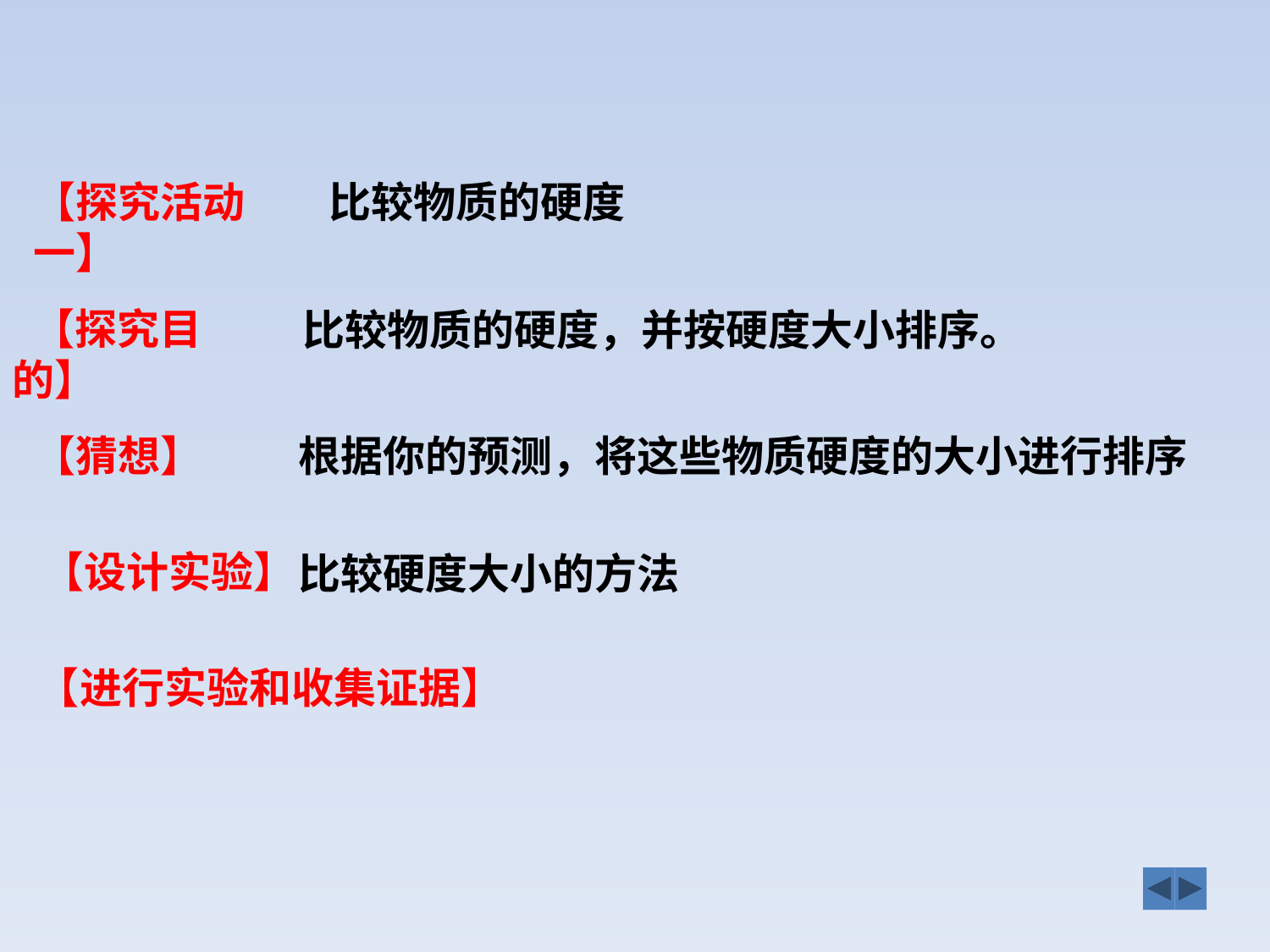

【探究活动一】
比较物质的硬度
 【探究目的】
比较物质的硬度，并按硬度大小排序。

【猜想】
根据你的预测，将这些物质硬度的大小进行排序
【设计实验】
比较硬度大小的方法

【进行实验和收集证据】